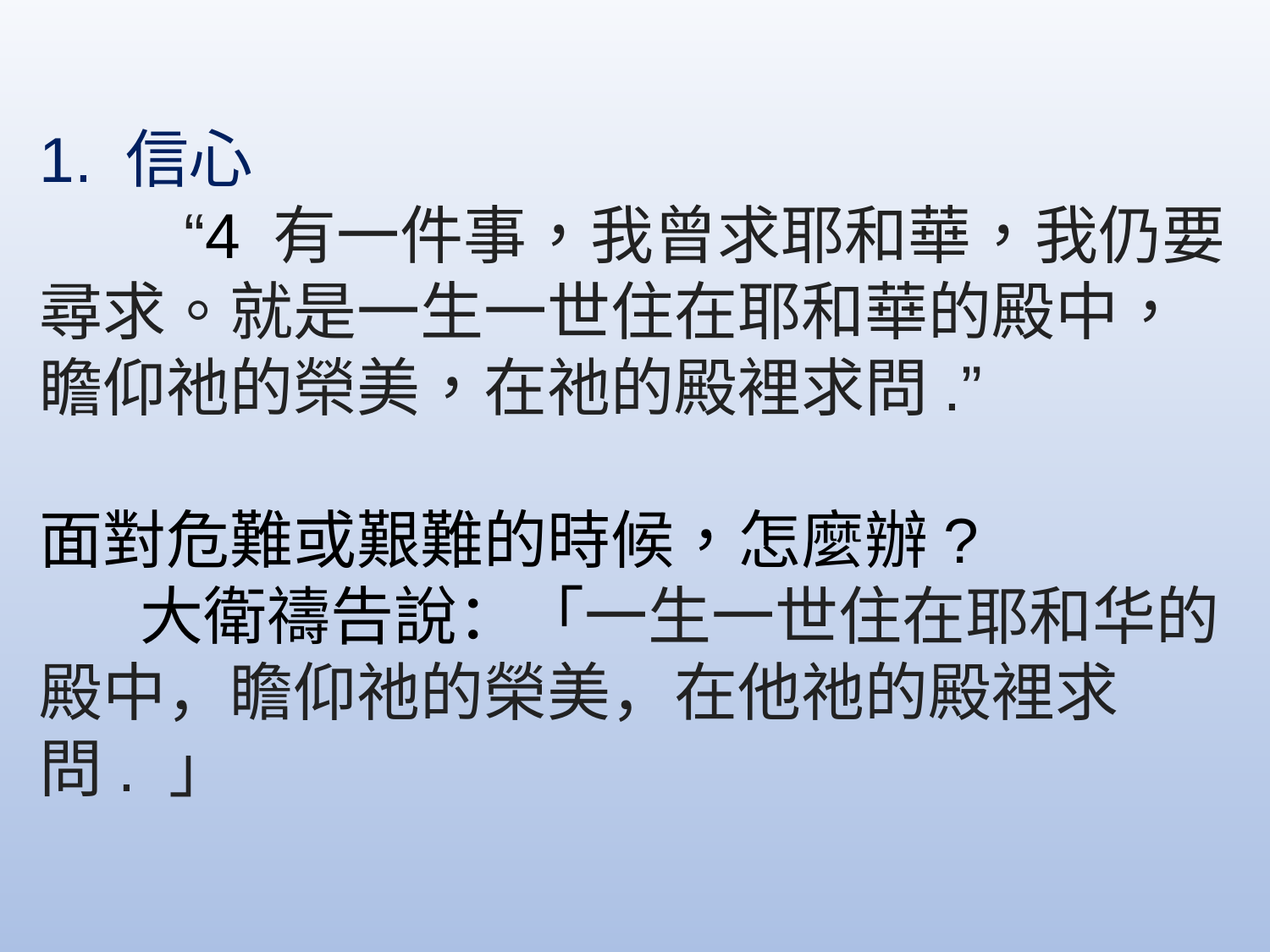

1. 信心
	 “4 有一件事，我曾求耶和華，我仍要尋求。就是一生一世住在耶和華的殿中，瞻仰祂的榮美，在祂的殿裡求問.”

面對危難或艱難的時候，怎麼辦?
      大衛禱告說：「一生一世住在耶和华的殿中，瞻仰祂的榮美，在他祂的殿裡求問. 」